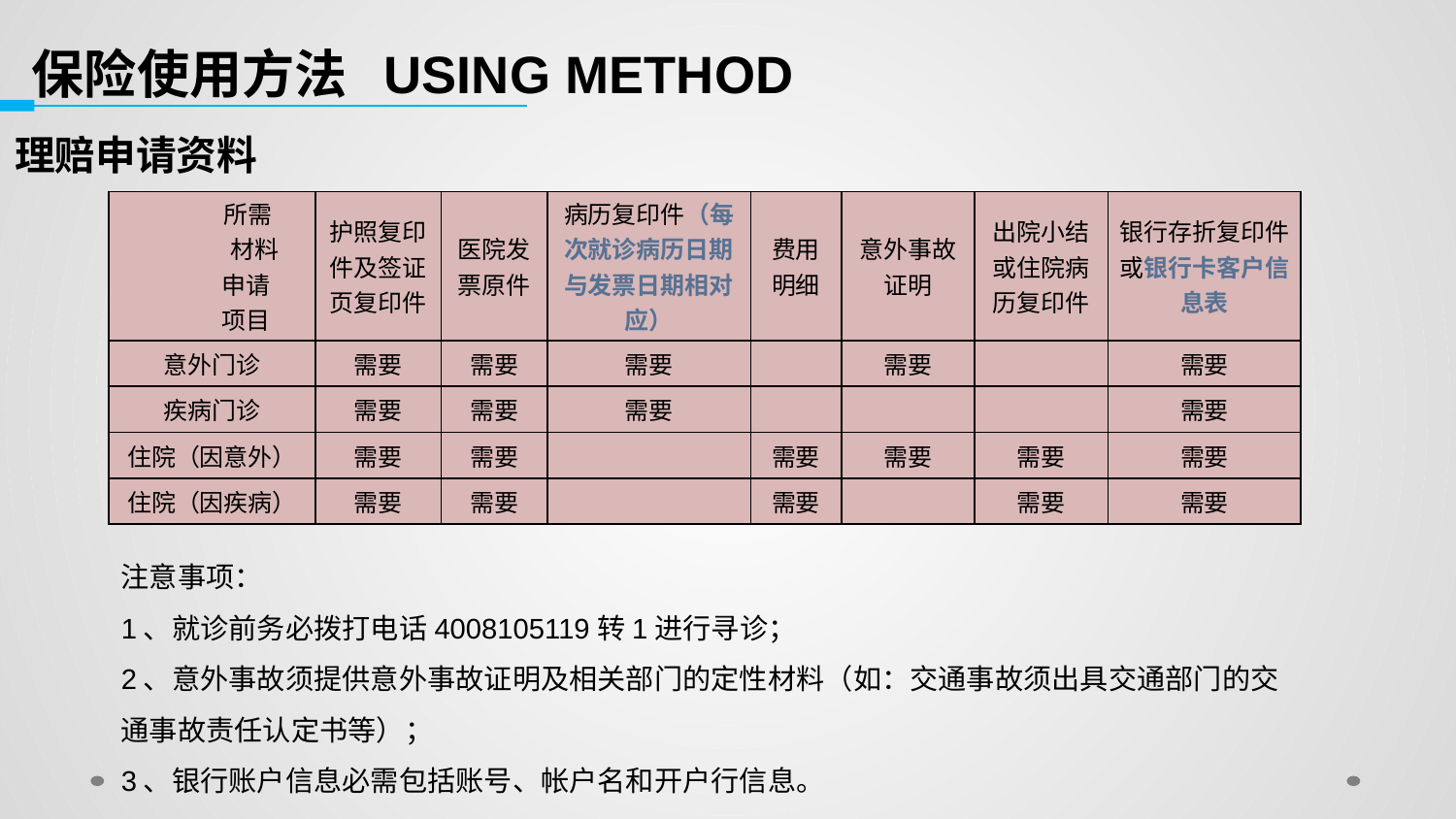

保险使用方法  Using method

理赔申请资料

| 所需 材料 申请 项目 | 护照复印件及签证页复印件 | 医院发票原件 | 病历复印件（每次就诊病历日期与发票日期相对应） | 费用明细 | 意外事故证明 | 出院小结或住院病历复印件 | 银行存折复印件或银行卡客户信息表 |
| --- | --- | --- | --- | --- | --- | --- | --- |
| 意外门诊 | 需要 | 需要 | 需要 |  | 需要 |  | 需要 |
| 疾病门诊 | 需要 | 需要 | 需要 |  |  |  | 需要 |
| 住院（因意外） | 需要 | 需要 |  | 需要 | 需要 | 需要 | 需要 |
| 住院（因疾病） | 需要 | 需要 |  | 需要 |  | 需要 | 需要 |
注意事项：
1、就诊前务必拨打电话4008105119转1进行寻诊；
2、意外事故须提供意外事故证明及相关部门的定性材料（如：交通事故须出具交通部门的交通事故责任认定书等）；
3、银行账户信息必需包括账号、帐户名和开户行信息。